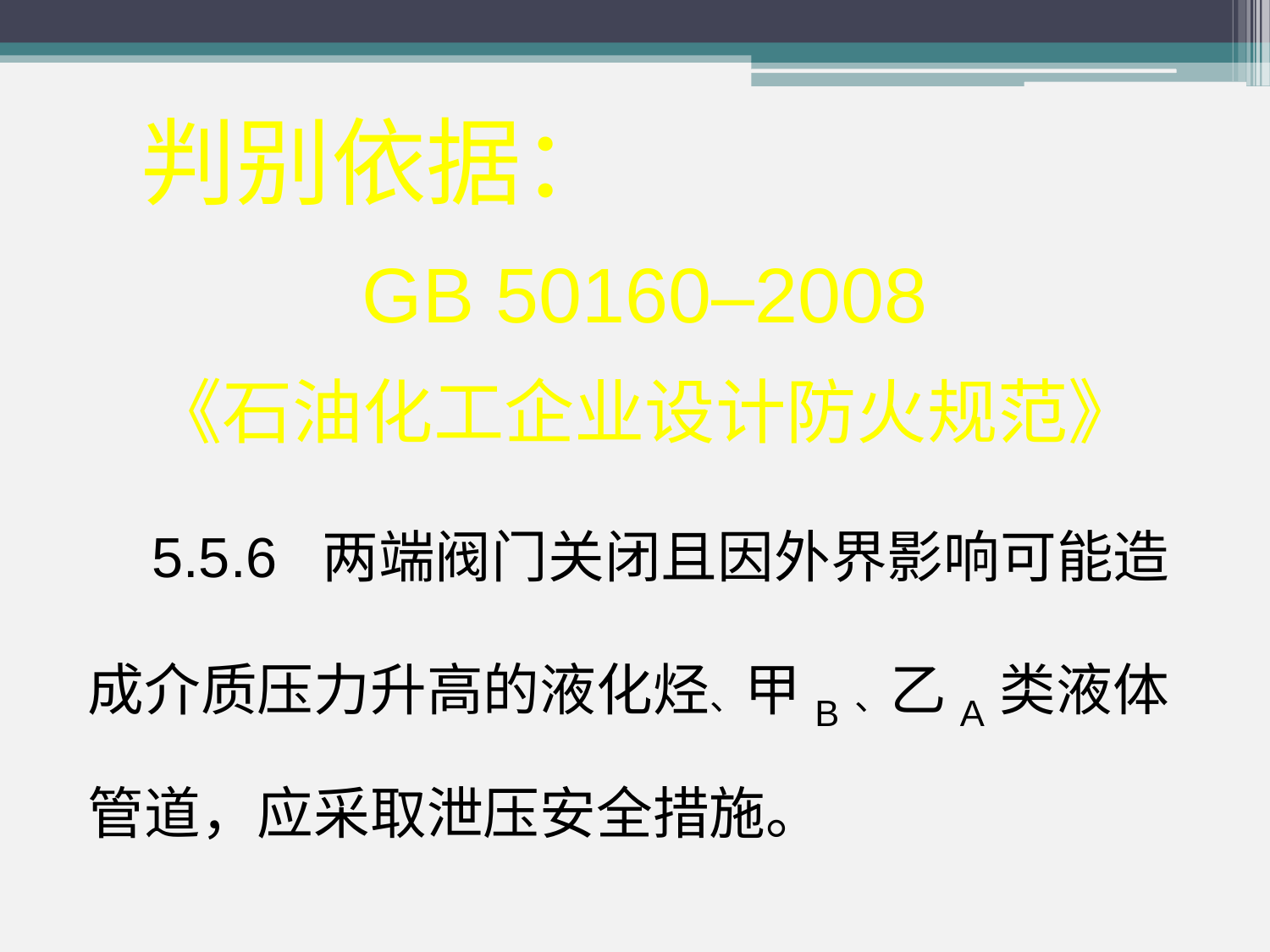

判别依据：
GB 50160–2008
《石油化工企业设计防火规范》
    5.5.6  两端阀门关闭且因外界影响可能造成介质压力升高的液化烃、甲B、乙A类液体 管道，应采取泄压安全措施。